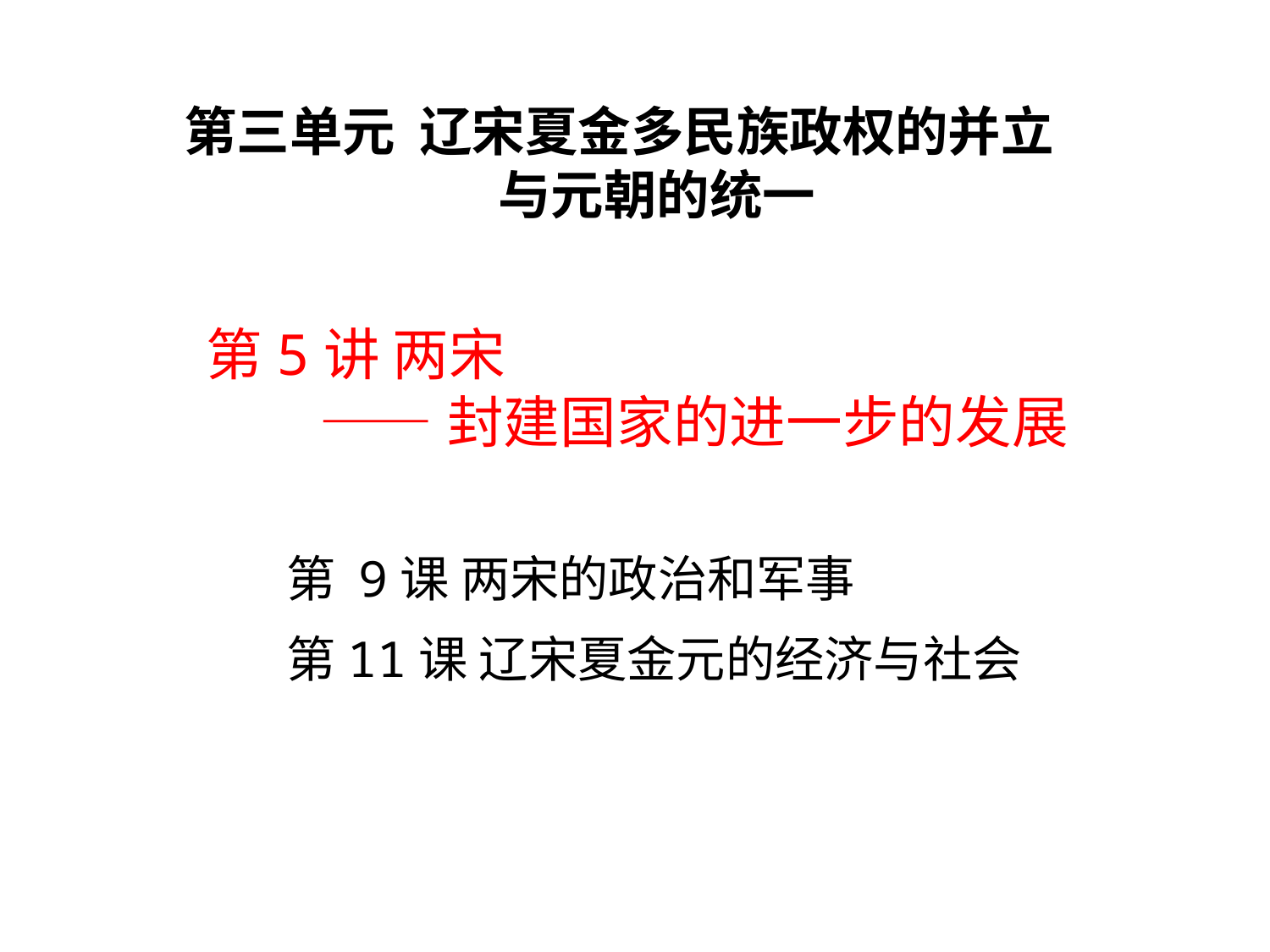

第三单元  辽宋夏金多民族政权的并立
                         与元朝的统一
第5讲 两宋
         ——封建国家的进一步的发展
第 9课 两宋的政治和军事
第11课 辽宋夏金元的经济与社会